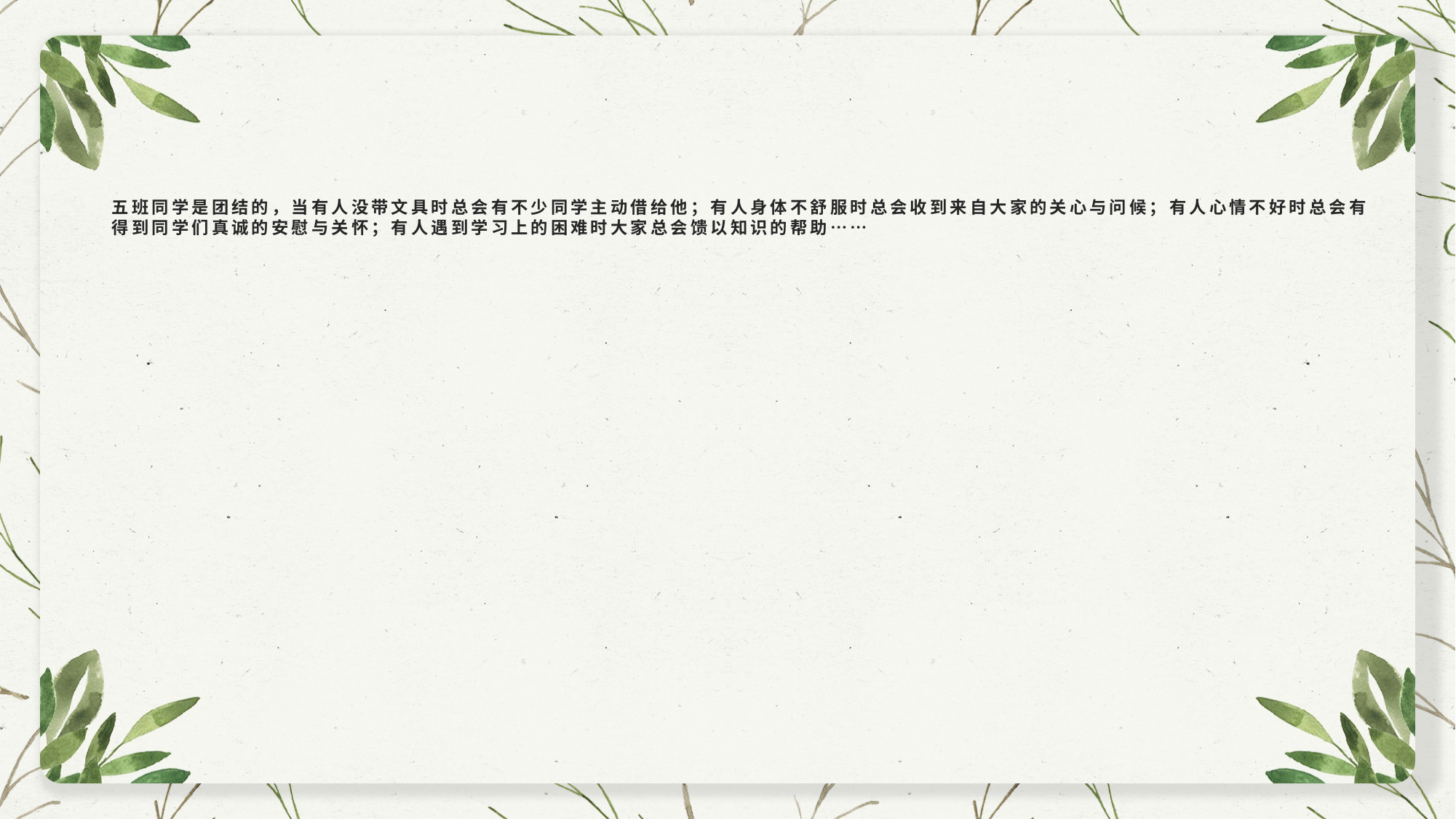

# 五班同学是团结的，当有人没带文具时总会有不少同学主动借给他；有人身体不舒服时总会收到来自大家的关心与问候；有人心情不好时总会有得到同学们真诚的安慰与关怀；有人遇到学习上的困难时大家总会馈以知识的帮助……